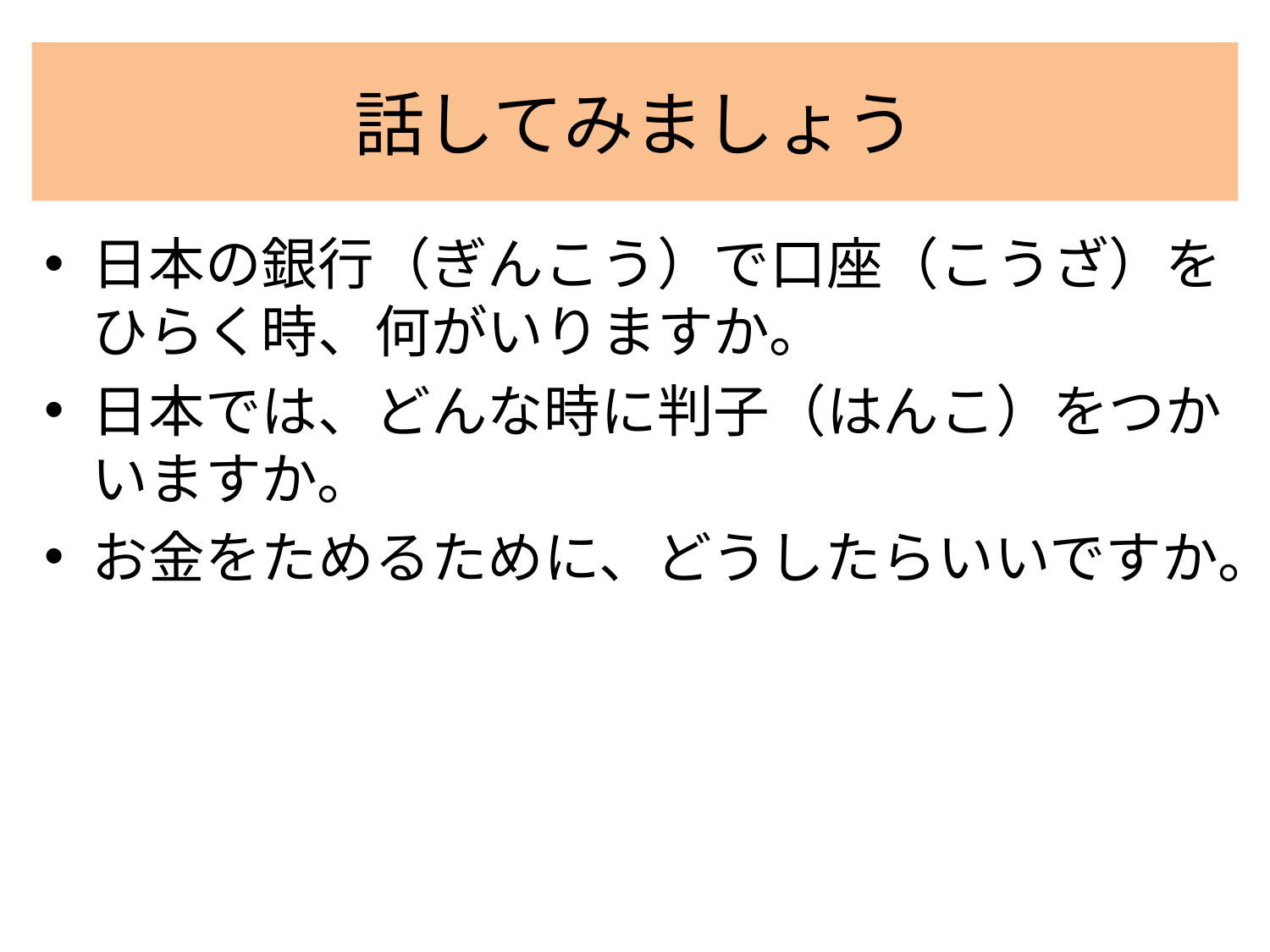

# 話してみましょう
日本の銀行（ぎんこう）で口座（こうざ）をひらく時、何がいりますか。
日本では、どんな時に判子（はんこ）をつかいますか。
お金をためるために、どうしたらいいですか。